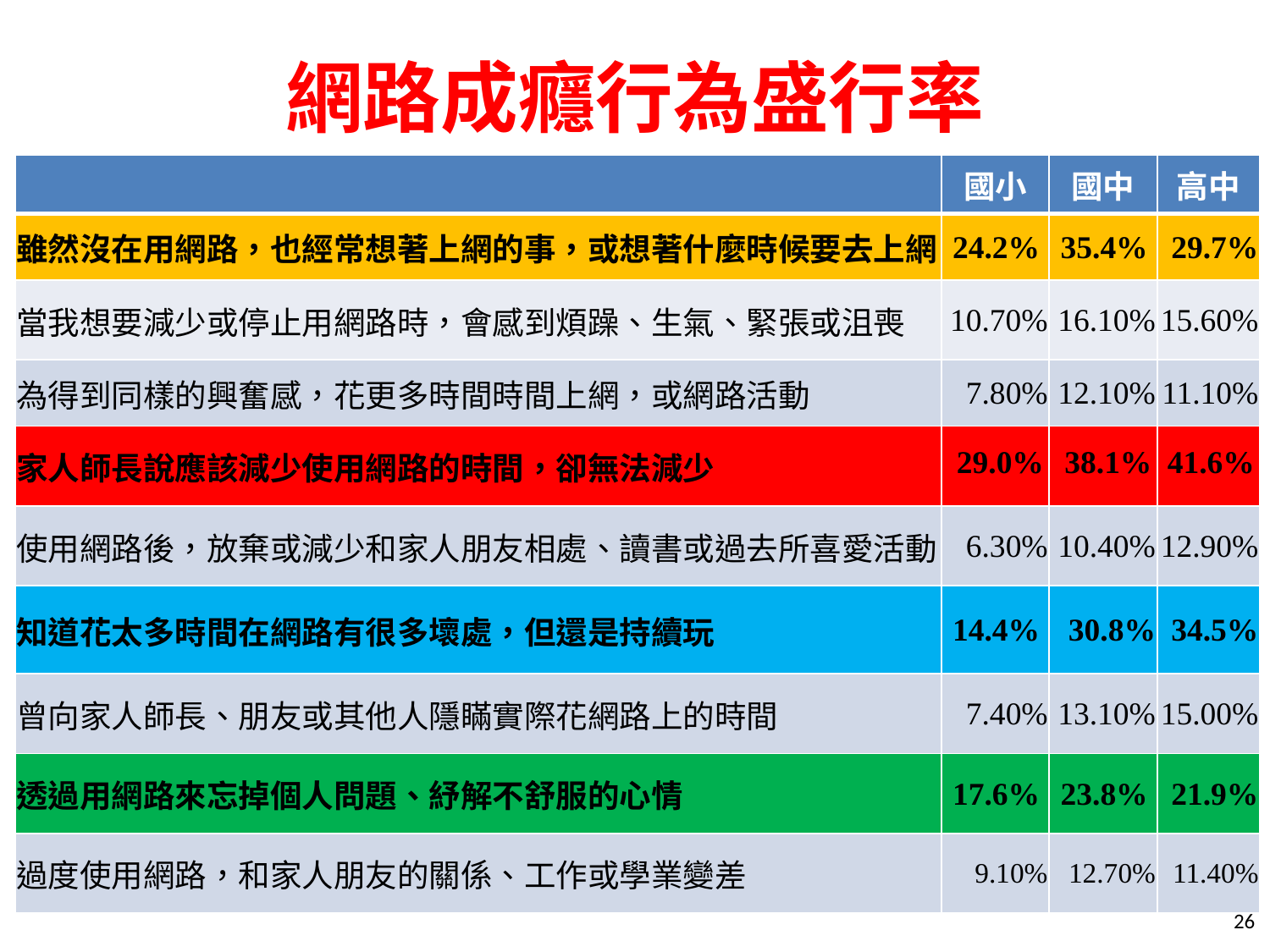

# 網路成癮行為盛行率
|  | 國小 | 國中 | 高中 |
| --- | --- | --- | --- |
| 雖然沒在用網路，也經常想著上網的事，或想著什麼時候要去上網 | 24.2% | 35.4% | 29.7% |
| 當我想要減少或停止用網路時，會感到煩躁、生氣、緊張或沮喪 | 10.70% | 16.10% | 15.60% |
| 為得到同樣的興奮感，花更多時間時間上網，或網路活動 | 7.80% | 12.10% | 11.10% |
| 家人師長說應該減少使用網路的時間，卻無法減少 | 29.0% | 38.1% | 41.6% |
| 使用網路後，放棄或減少和家人朋友相處、讀書或過去所喜愛活動 | 6.30% | 10.40% | 12.90% |
| 知道花太多時間在網路有很多壞處，但還是持續玩 | 14.4% | 30.8% | 34.5% |
| 曾向家人師長、朋友或其他人隱瞞實際花網路上的時間 | 7.40% | 13.10% | 15.00% |
| 透過用網路來忘掉個人問題、紓解不舒服的心情 | 17.6% | 23.8% | 21.9% |
| 過度使用網路，和家人朋友的關係、工作或學業變差 | 9.10% | 12.70% | 11.40% |
26